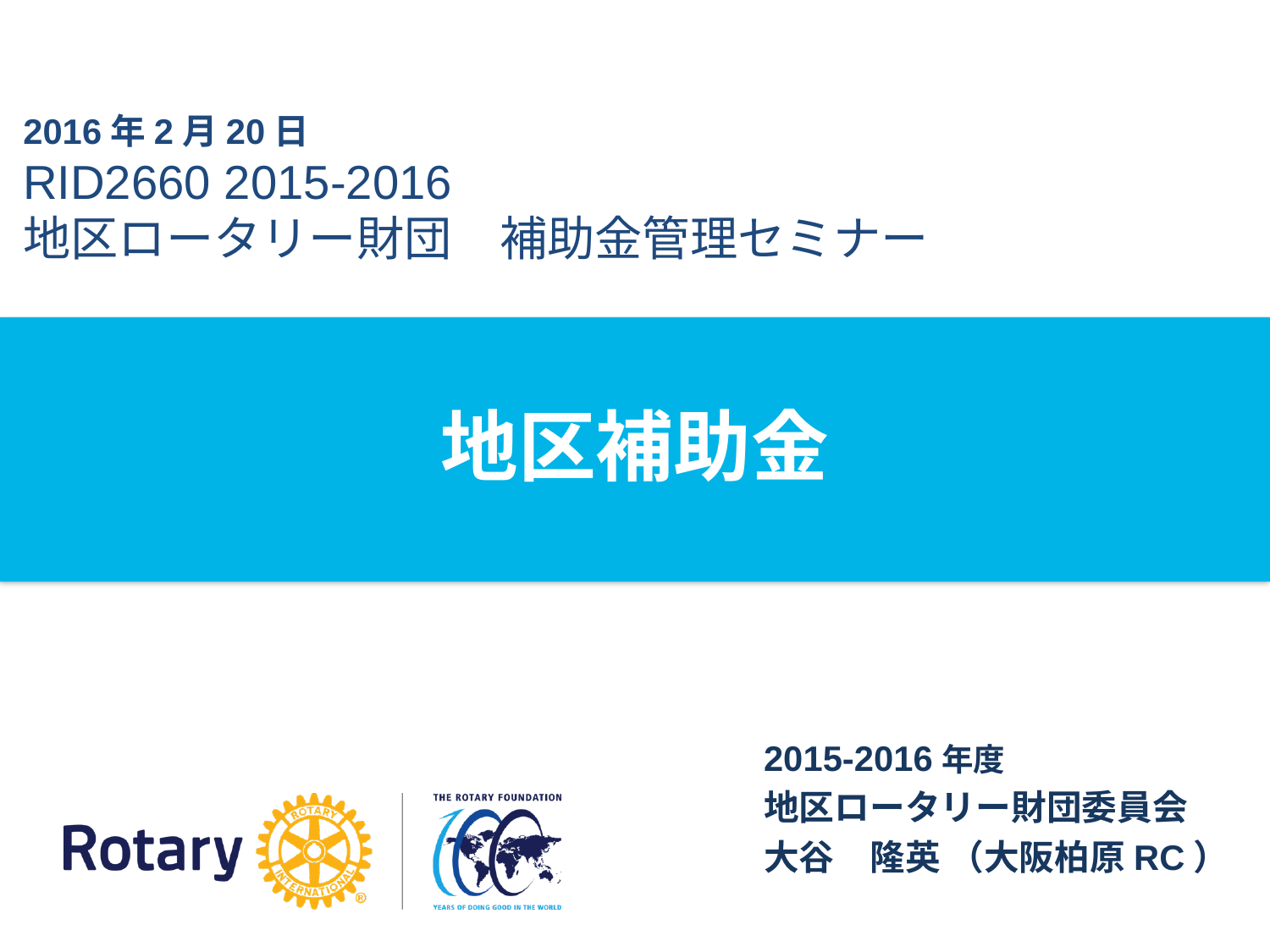

2016年2月20日
RID2660 2015-2016
地区ロータリー財団　補助金管理セミナー
# 地区補助金
2015-2016年度
地区ロータリー財団委員会
大谷　隆英 （大阪柏原RC）